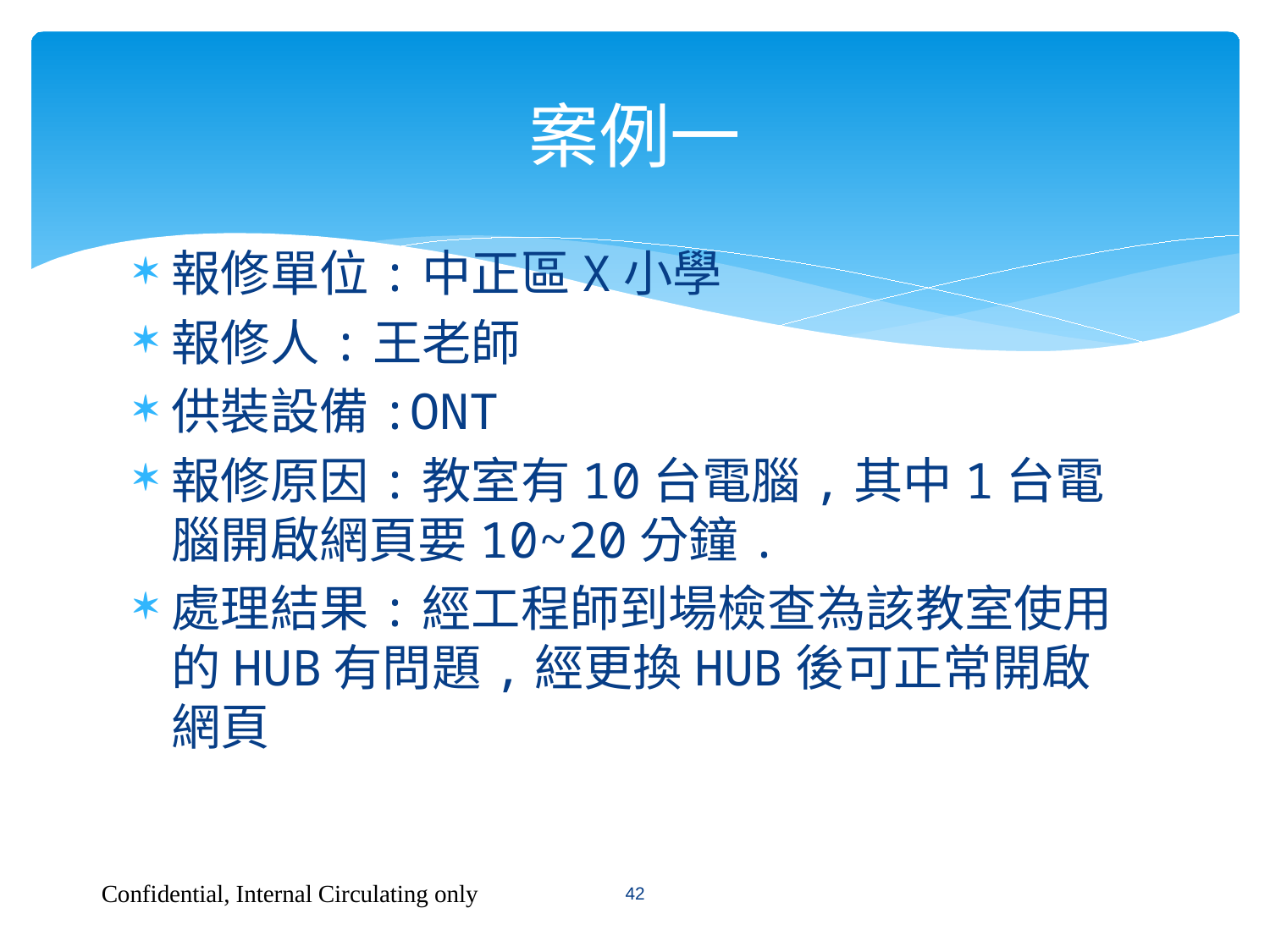

# 案例一
報修單位:中正區X小學
報修人:王老師
供裝設備:ONT
報修原因:教室有10台電腦,其中1台電腦開啟網頁要10~20分鐘.
處理結果:經工程師到場檢查為該教室使用的HUB有問題,經更換HUB後可正常開啟網頁
Confidential, Internal Circulating only
42